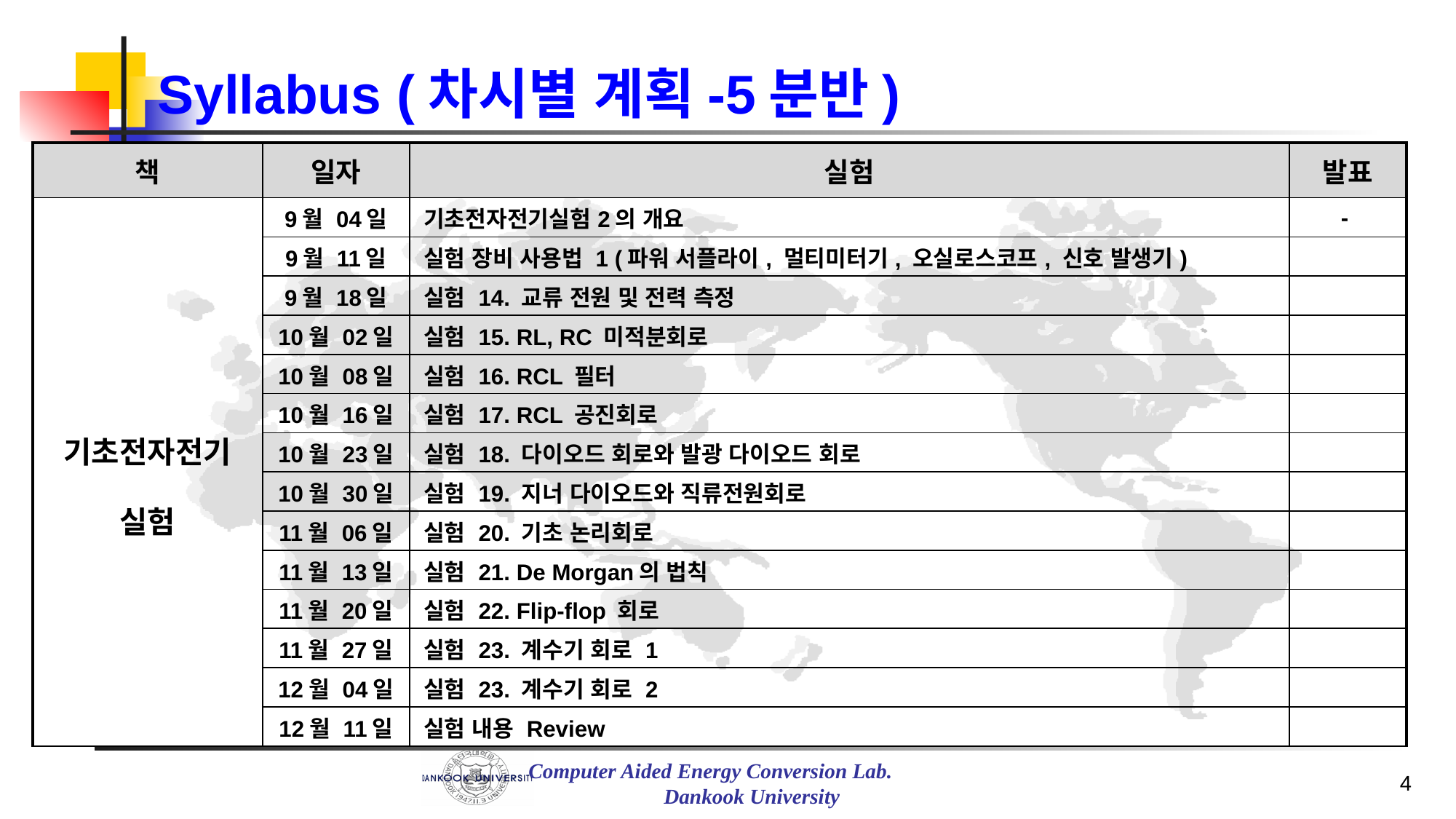

Syllabus (차시별 계획-5분반)
| 책 | 일자 | 실험 | 발표 |
| --- | --- | --- | --- |
| 기초전자전기 실험 | 9월 04일 | 기초전자전기실험2의 개요 | - |
|  | 9월 11일 | 실험 장비 사용법 1 (파워 서플라이, 멀티미터기, 오실로스코프, 신호 발생기) |  |
|  | 9월 18일 | 실험 14. 교류 전원 및 전력 측정 |  |
|  | 10월 02일 | 실험 15. RL, RC 미적분회로 |  |
|  | 10월 08일 | 실험 16. RCL 필터 |  |
|  | 10월 16일 | 실험 17. RCL 공진회로 |  |
|  | 10월 23일 | 실험 18. 다이오드 회로와 발광 다이오드 회로 |  |
|  | 10월 30일 | 실험 19. 지너 다이오드와 직류전원회로 |  |
|  | 11월 06일 | 실험 20. 기초 논리회로 |  |
|  | 11월 13일 | 실험 21. De Morgan의 법칙 |  |
|  | 11월 20일 | 실험 22. Flip-flop 회로 |  |
|  | 11월 27일 | 실험 23. 계수기 회로 1 |  |
|  | 12월 04일 | 실험 23. 계수기 회로 2 |  |
|  | 12월 11일 | 실험 내용 Review |  |
4
Computer Aided Energy Conversion Lab.
 Dankook University